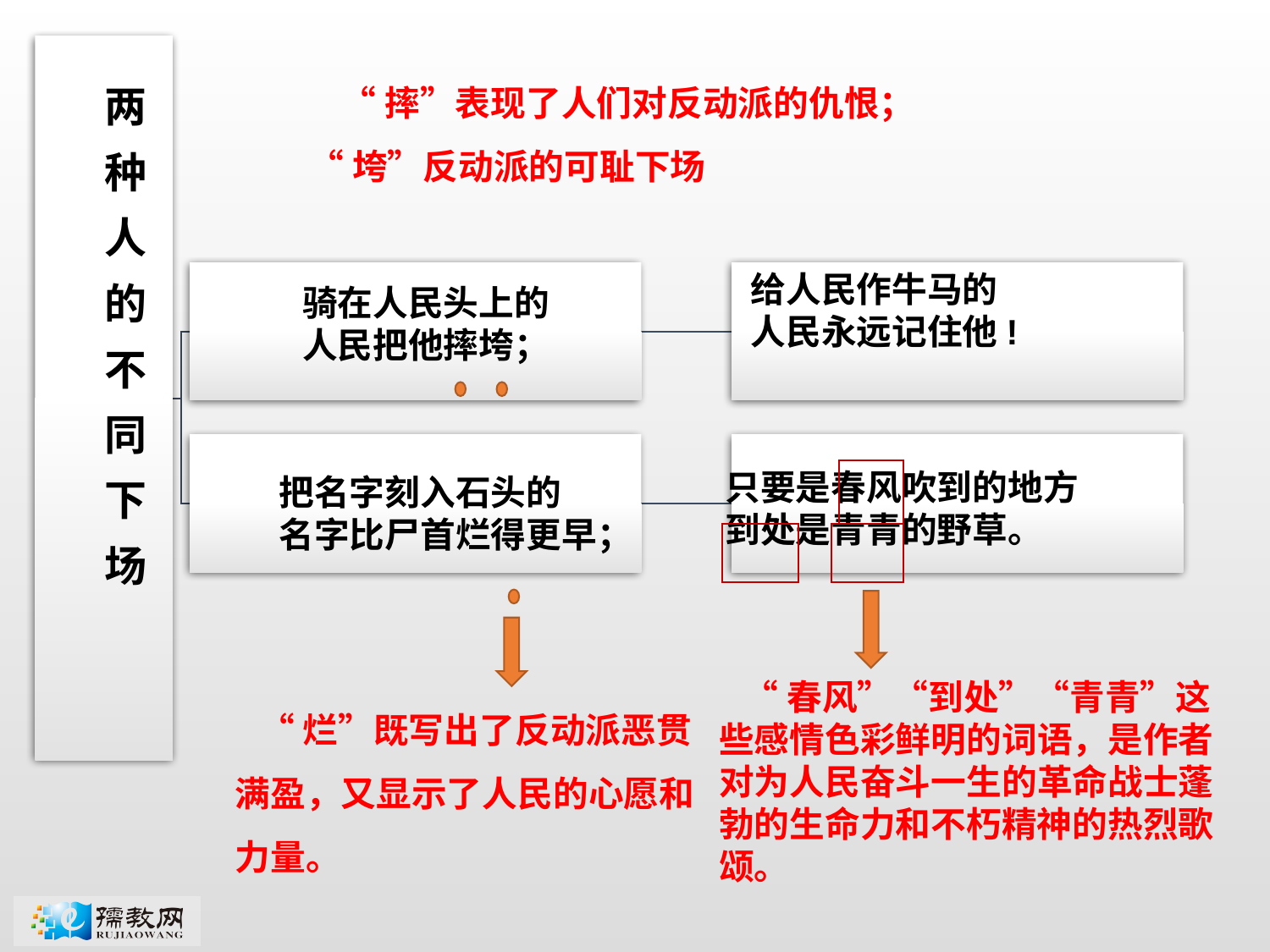

“摔”表现了人们对反动派的仇恨；
“垮”反动派的可耻下场
两
种
人
的
不
同
下
场
给人民作牛马的
人民永远记住他!
骑在人民头上的
人民把他摔垮；

只要是春风吹到的地方
到处是青青的野草。

把名字刻入石头的
名字比尸首烂得更早；

   “春风”“到处”“青青”这些感情色彩鲜明的词语，是作者对为人民奋斗一生的革命战士蓬勃的生命力和不朽精神的热烈歌颂。
   “烂”既写出了反动派恶贯满盈，又显示了人民的心愿和力量。